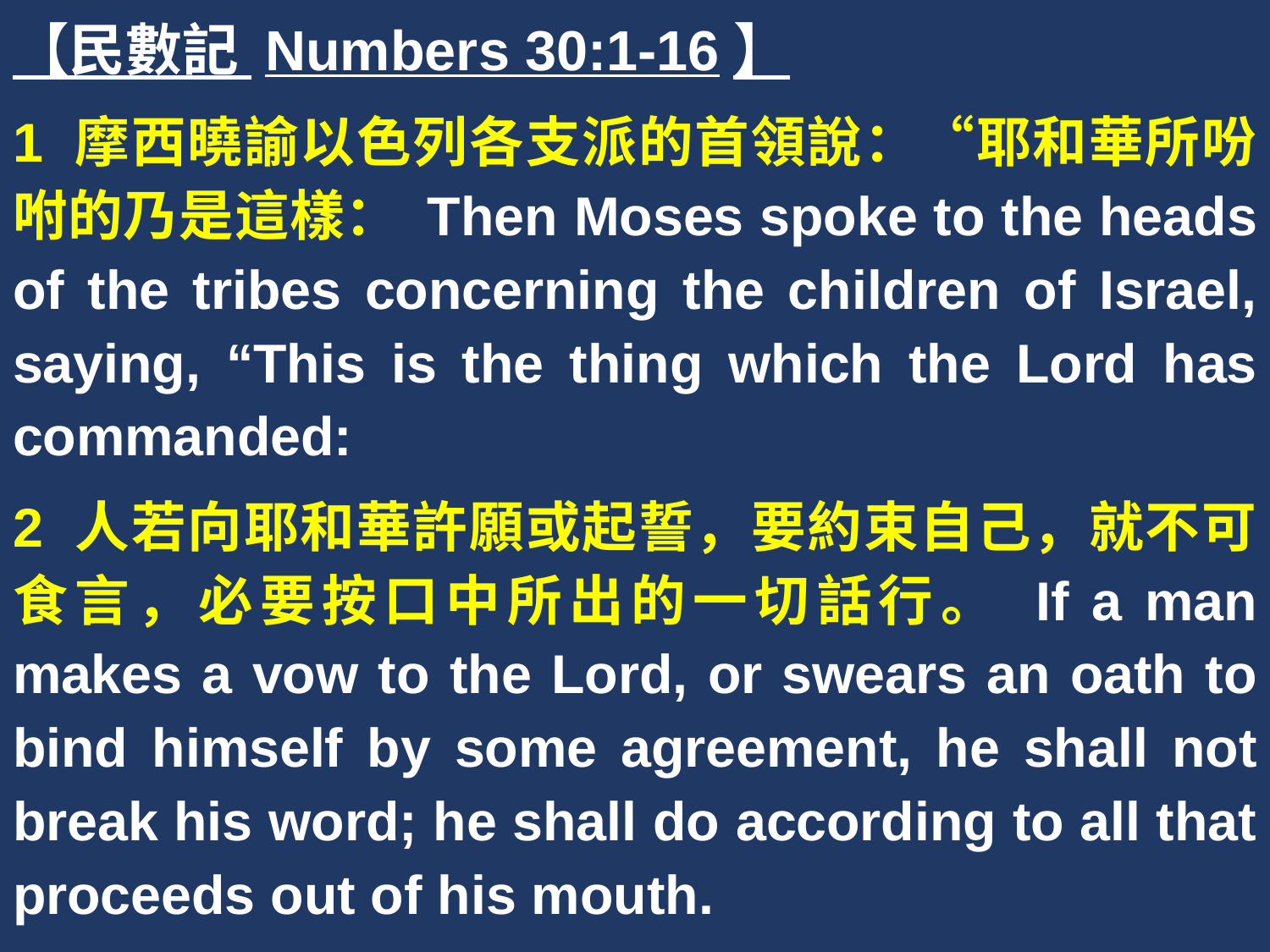

【民數記 Numbers 30:1-16】
1 摩西曉諭以色列各支派的首領說：“耶和華所吩咐的乃是這樣： Then Moses spoke to the heads of the tribes concerning the children of Israel, saying, “This is the thing which the Lord has commanded:
2 人若向耶和華許願或起誓，要約束自己，就不可食言，必要按口中所出的一切話行。 If a man makes a vow to the Lord, or swears an oath to bind himself by some agreement, he shall not break his word; he shall do according to all that proceeds out of his mouth.